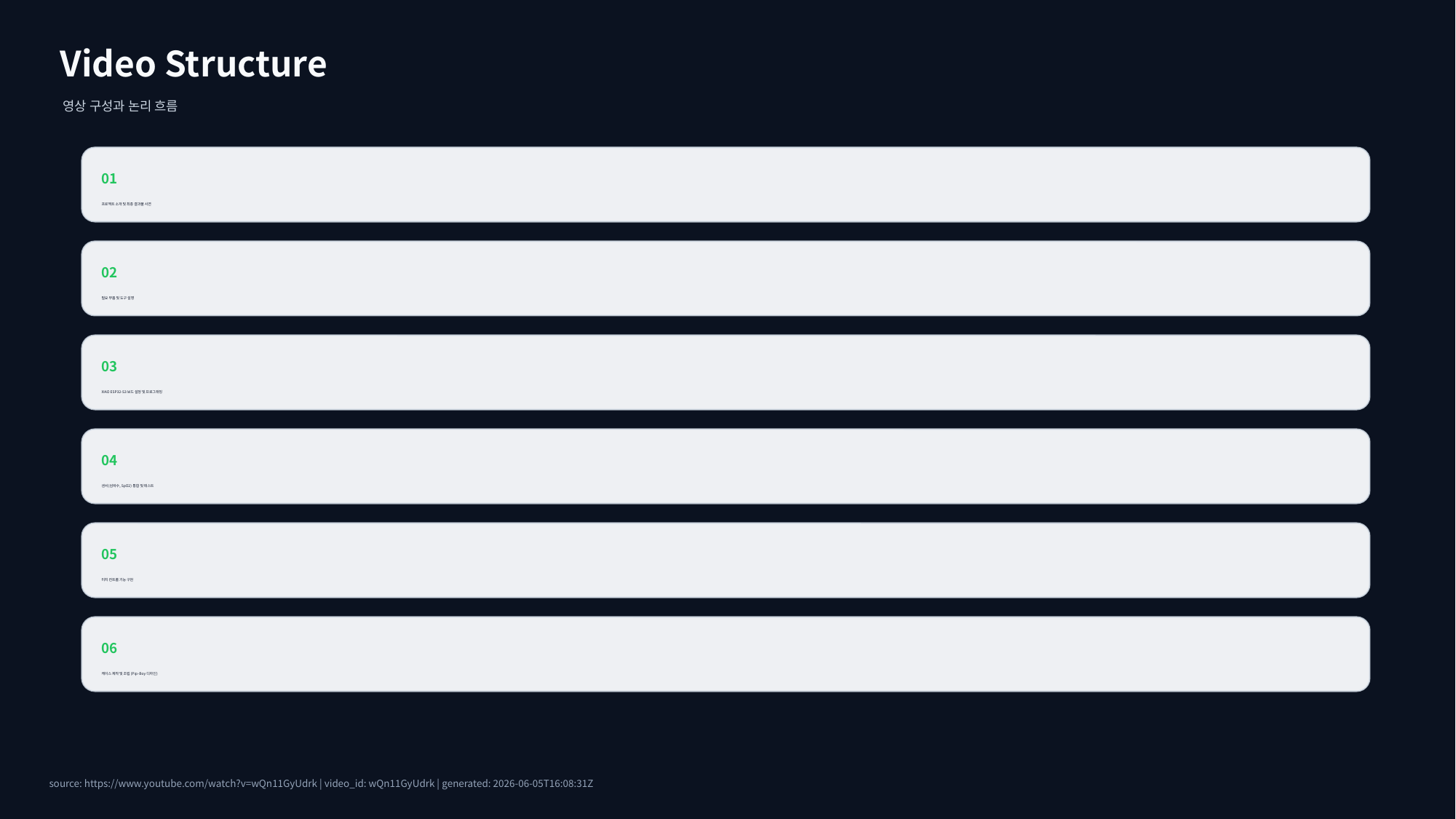

Video Structure
영상 구성과 논리 흐름

01
프로젝트 소개 및 최종 결과물 시연

02
필요 부품 및 도구 설명

03
XIAO ESP32-S3 보드 설정 및 프로그래밍

04
센서(심박수, SpO2) 통합 및 테스트

05
터치 컨트롤 기능 구현

06
케이스 제작 및 조립 (Pip-Boy 디자인)
source: https://www.youtube.com/watch?v=wQn11GyUdrk | video_id: wQn11GyUdrk | generated: 2026-06-05T16:08:31Z